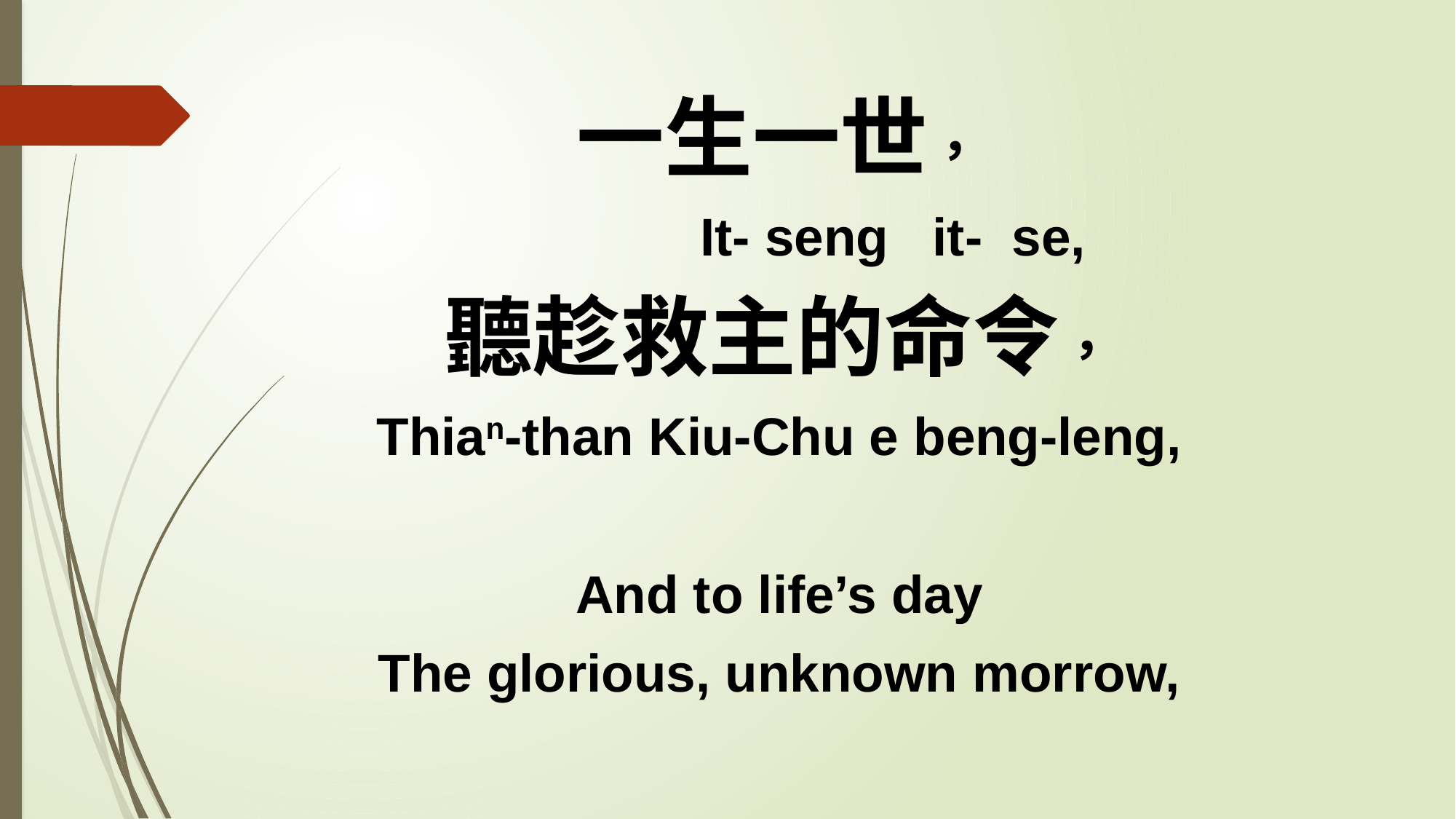

一生一世，
                              It- seng   it-  se,
聽趁救主的命令，
Thian-than Kiu-Chu e beng-leng,

And to life’s day
The glorious, unknown morrow,